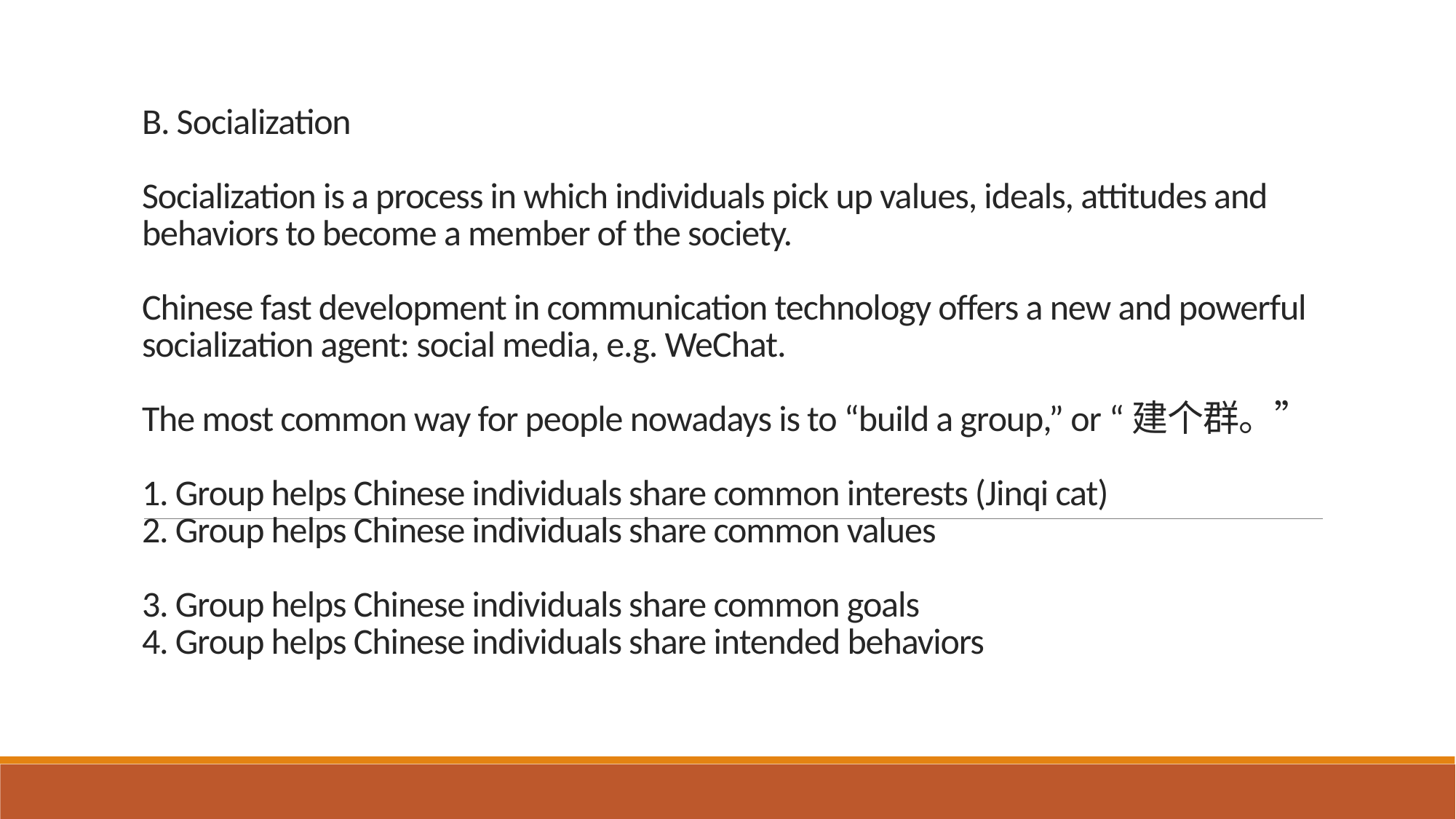

# B. Socialization Socialization is a process in which individuals pick up values, ideals, attitudes and behaviors to become a member of the society. Chinese fast development in communication technology offers a new and powerful socialization agent: social media, e.g. WeChat. The most common way for people nowadays is to “build a group,” or “建个群。” 1. Group helps Chinese individuals share common interests (Jinqi cat) 2. Group helps Chinese individuals share common values 3. Group helps Chinese individuals share common goals 4. Group helps Chinese individuals share intended behaviors